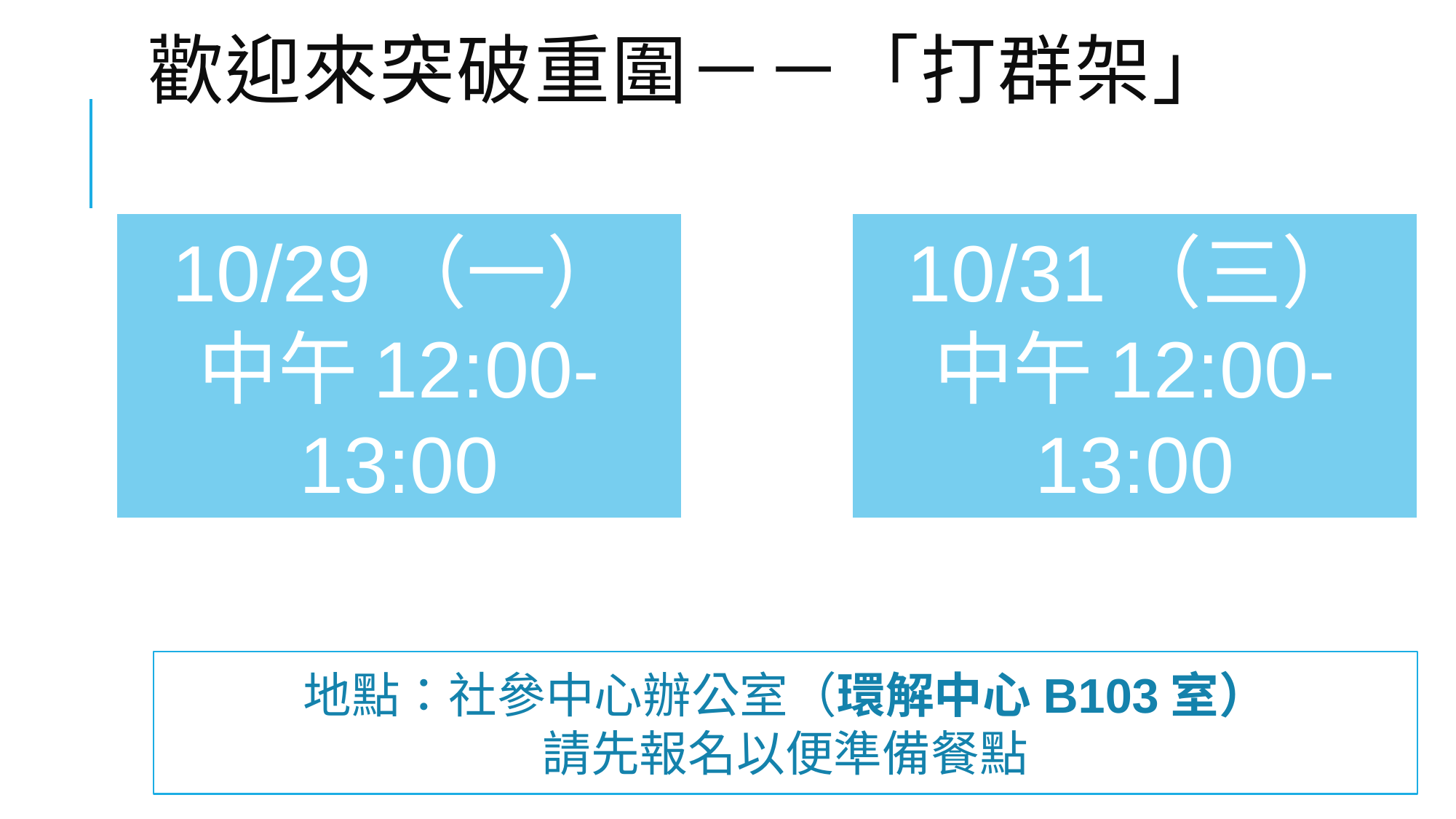

# 歡迎來突破重圍－－「打群架」
10/29（一）
中午12:00-13:00
10/31（三）
中午12:00-13:00
地點：社參中心辦公室（環解中心B103室）
請先報名以便準備餐點